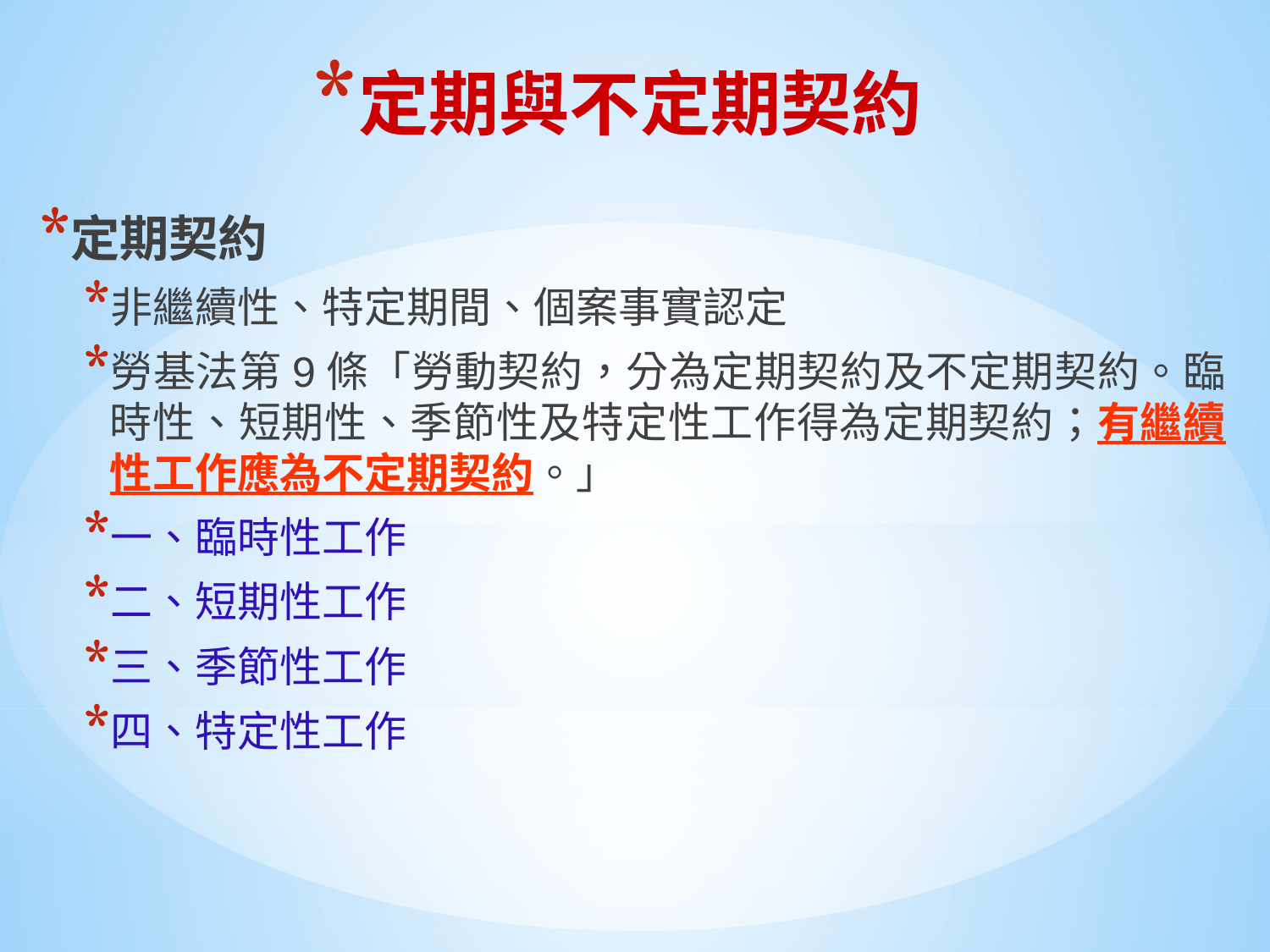

# 定期與不定期契約
定期契約
非繼續性、特定期間、個案事實認定
勞基法第9條「勞動契約，分為定期契約及不定期契約。臨時性、短期性、季節性及特定性工作得為定期契約；有繼續性工作應為不定期契約。」
一、臨時性工作
二、短期性工作
三、季節性工作
四、特定性工作